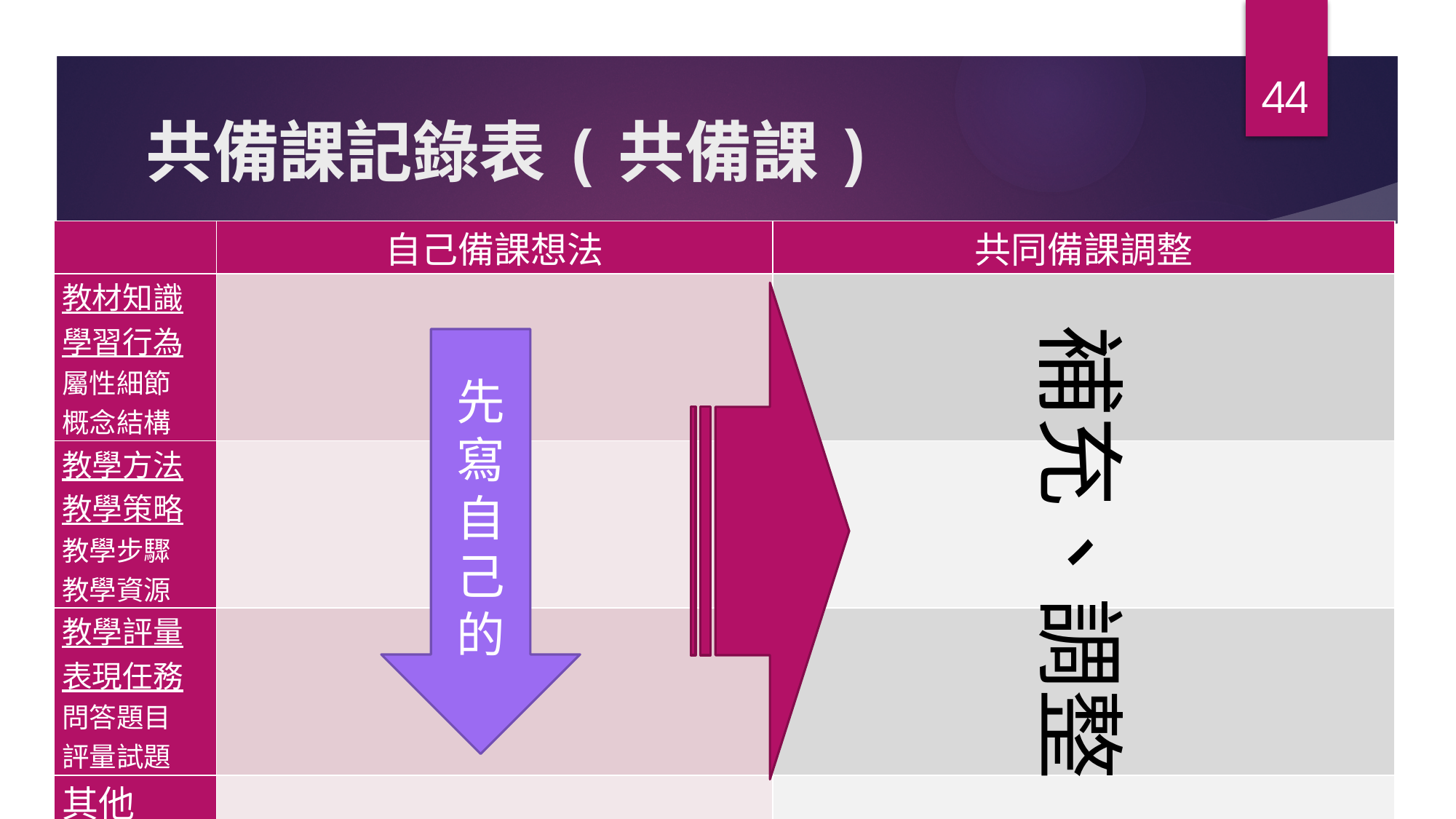

44
# 共備課記錄表(共備課)
|  | 自己備課想法 | 共同備課調整 |
| --- | --- | --- |
| 教材知識 學習行為屬性細節 概念結構 |  |  |
| 教學方法 教學策略 教學步驟 教學資源 |  |  |
| 教學評量 表現任務 問答題目 評量試題 |  |  |
| 其他 教學資源 |  |  |

補充、調整
先
寫
自
己
的